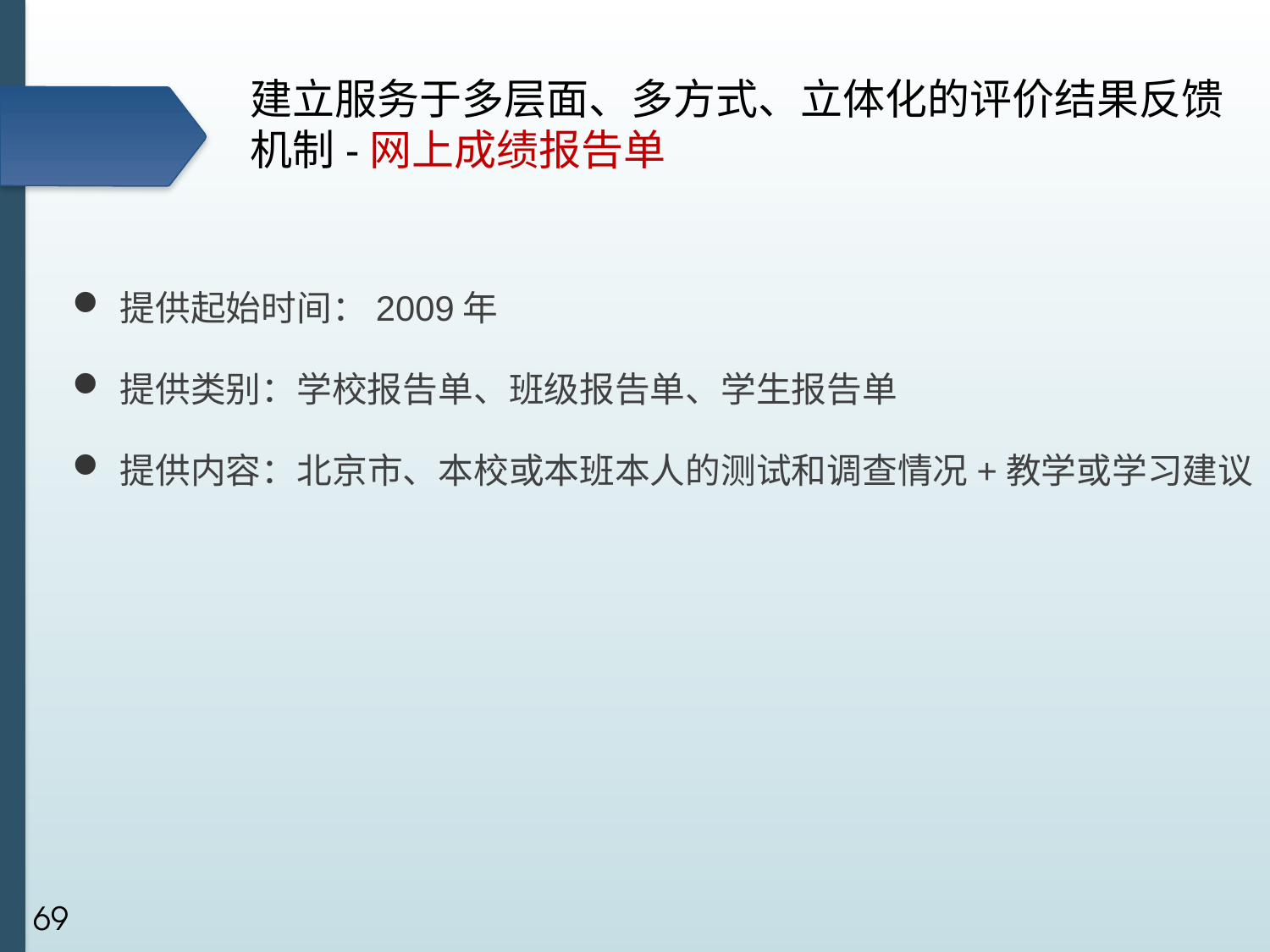

建立服务于多层面、多方式、立体化的评价结果反馈机制-网上成绩报告单

提供起始时间：2009年
提供类别：学校报告单、班级报告单、学生报告单
提供内容：北京市、本校或本班本人的测试和调查情况+教学或学习建议
69